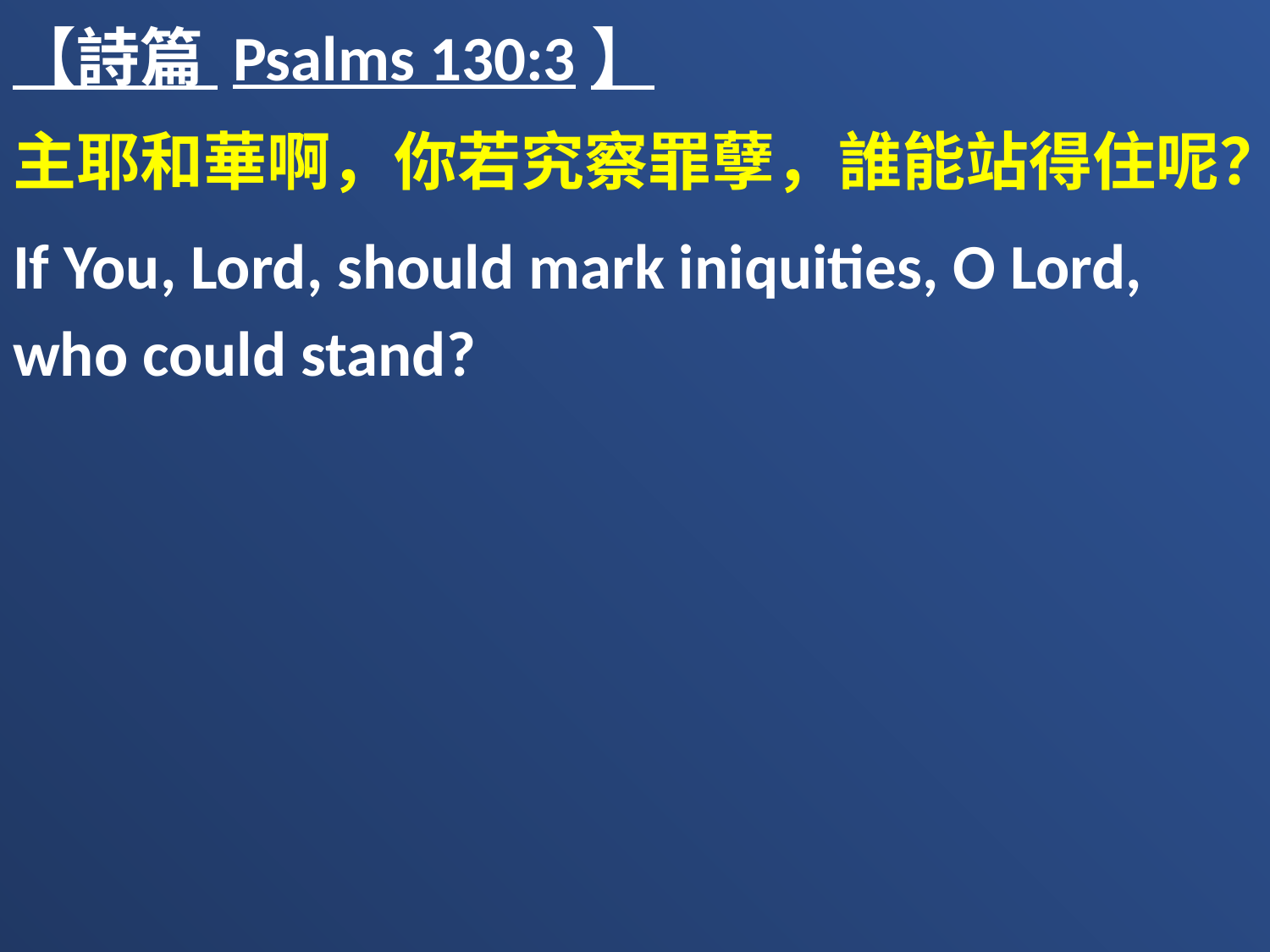

【詩篇 Psalms 130:3】
主耶和華啊，你若究察罪孽，誰能站得住呢？
If You, Lord, should mark iniquities, O Lord, who could stand?